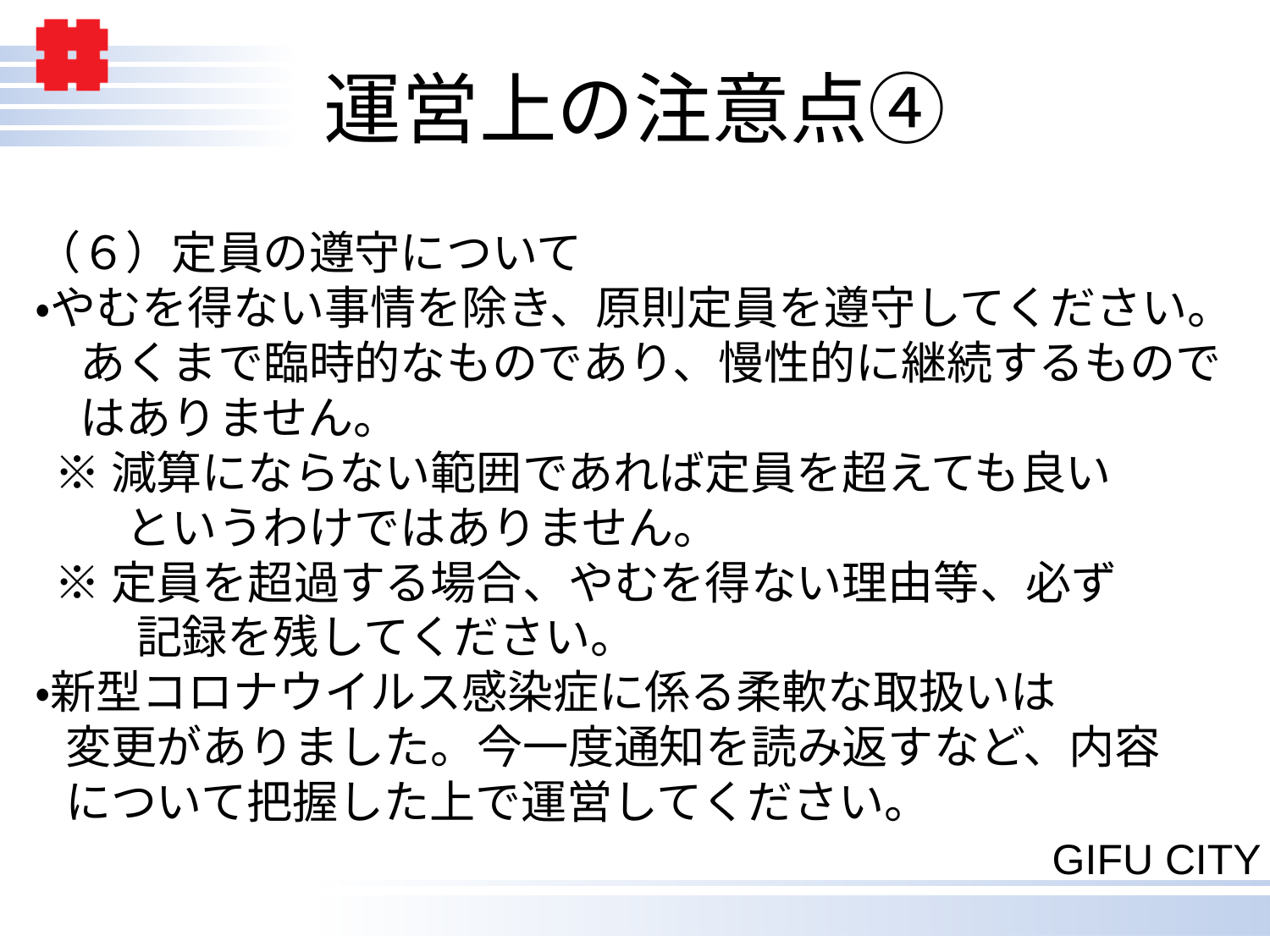

# 運営上の注意点④
（６）定員の遵守について
・やむを得ない事情を除き、原則定員を遵守してください。
　あくまで臨時的なものであり、慢性的に継続するもので
　はありません。
  ※減算にならない範囲であれば定員を超えても良い
　　というわけではありません。
  ※定員を超過する場合、やむを得ない理由等、必ず
　　 記録を残してください。
・新型コロナウイルス感染症に係る柔軟な取扱いは
  変更がありました。今一度通知を読み返すなど、内容
  について把握した上で運営してください。